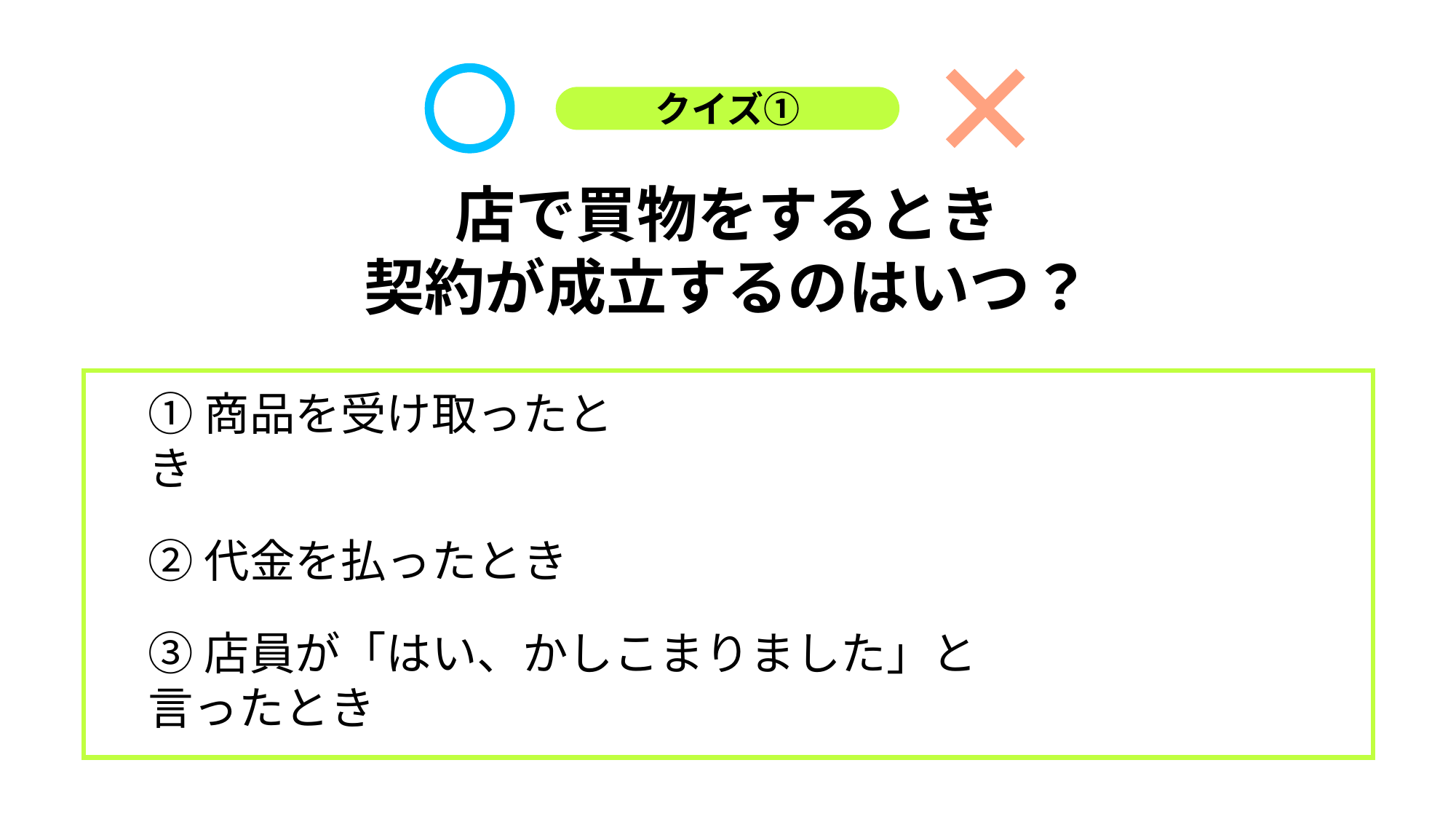

クイズ①
店で買物をするとき
契約が成立するのはいつ？

①商品を受け取ったとき
②代金を払ったとき
③店員が「はい、かしこまりました」と言ったとき